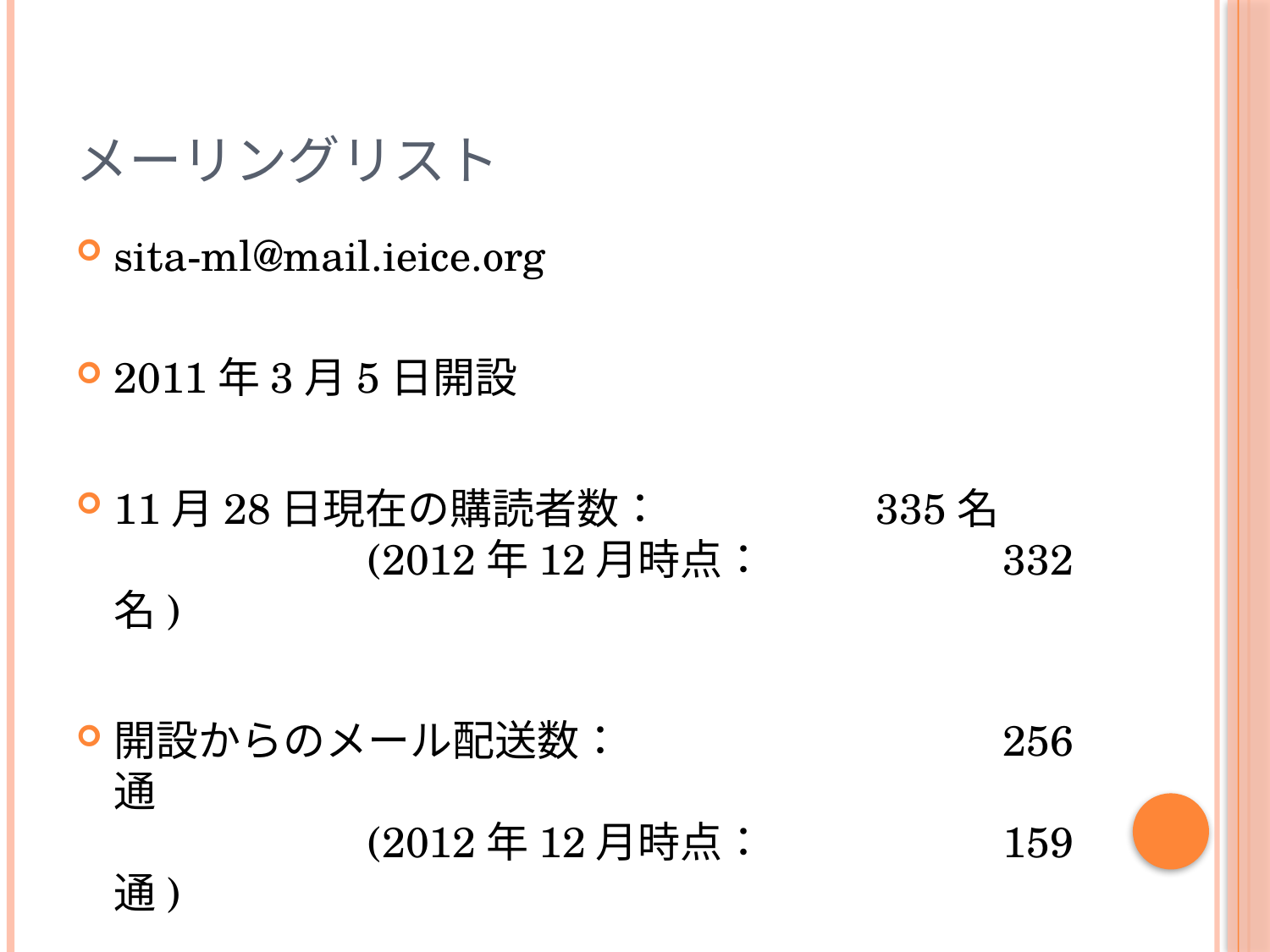

# メーリングリスト
sita-ml@mail.ieice.org

2011年3月5日開設

11月28日現在の購読者数：		335名
		(2012年12月時点：		332名)

開設からのメール配送数：			256通
		(2012年12月時点：		159通)